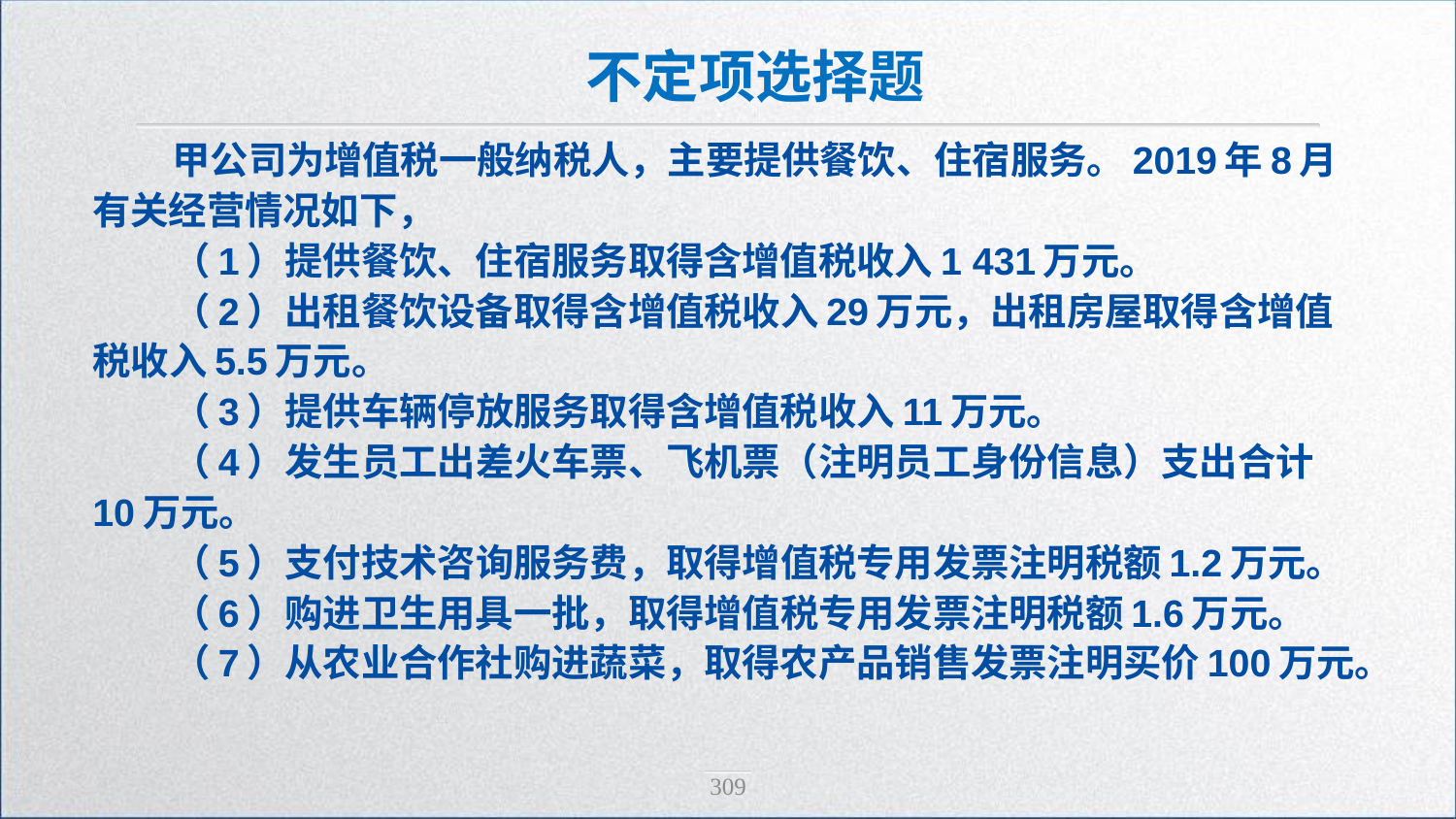

不定项选择题
甲公司为增值税一般纳税人，主要提供餐饮、住宿服务。2019年8月有关经营情况如下，
（1）提供餐饮、住宿服务取得含增值税收入1 431万元。
（2）出租餐饮设备取得含增值税收入29万元，出租房屋取得含增值税收入5.5万元。
（3）提供车辆停放服务取得含增值税收入11万元。
（4）发生员工出差火车票、飞机票（注明员工身份信息）支出合计10万元。
（5）支付技术咨询服务费，取得增值税专用发票注明税额1.2万元。
（6）购进卫生用具一批，取得增值税专用发票注明税额1.6万元。
（7）从农业合作社购进蔬菜，取得农产品销售发票注明买价100万元。
309